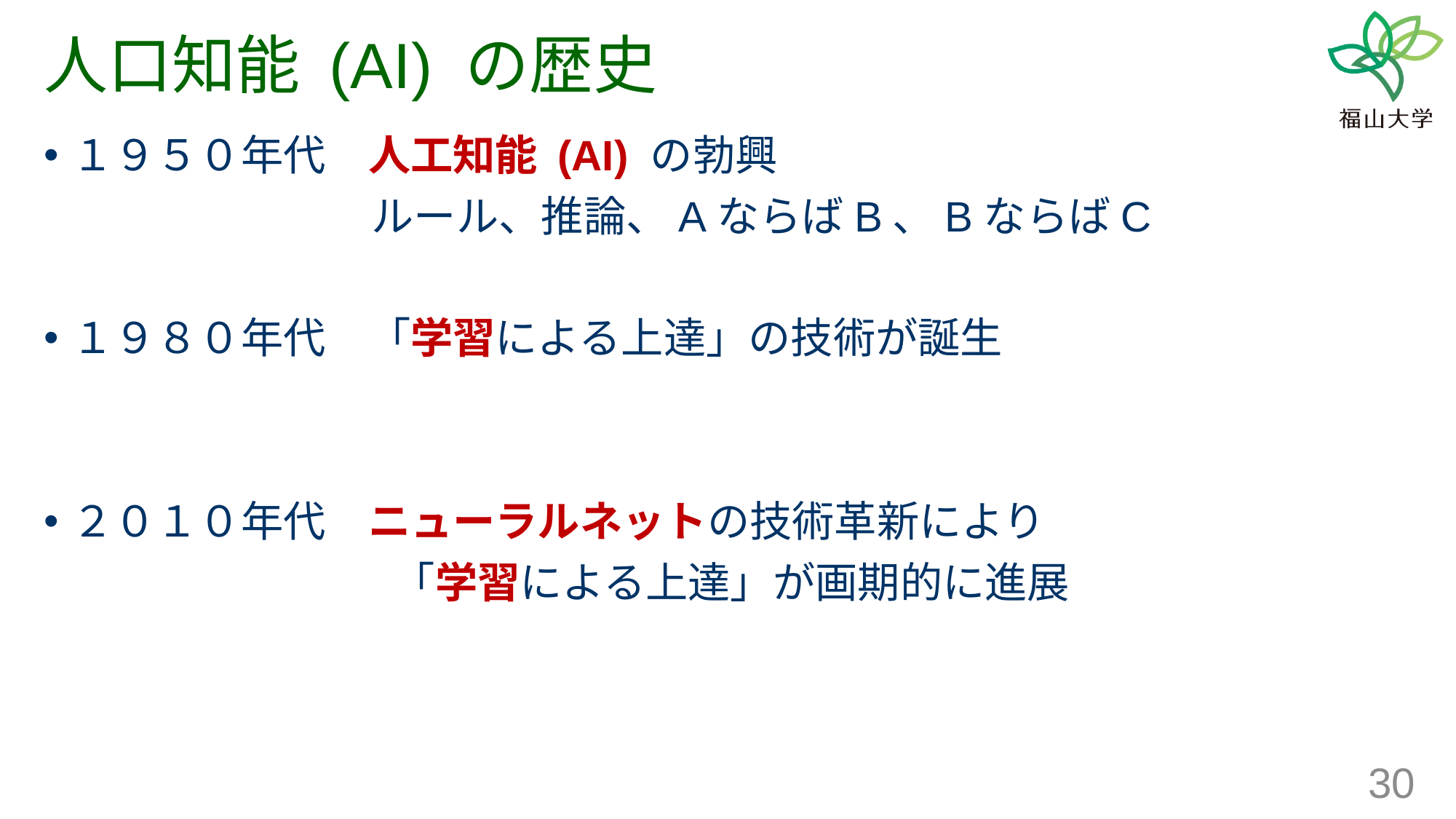

# 人口知能 (AI) の歴史
１９５０年代　人工知能 (AI) の勃興
			ルール、推論、AならばB、BならばC

１９８０年代　「学習による上達」の技術が誕生

２０１０年代　ニューラルネットの技術革新により
　　　　　　　　 「学習による上達」が画期的に進展
30